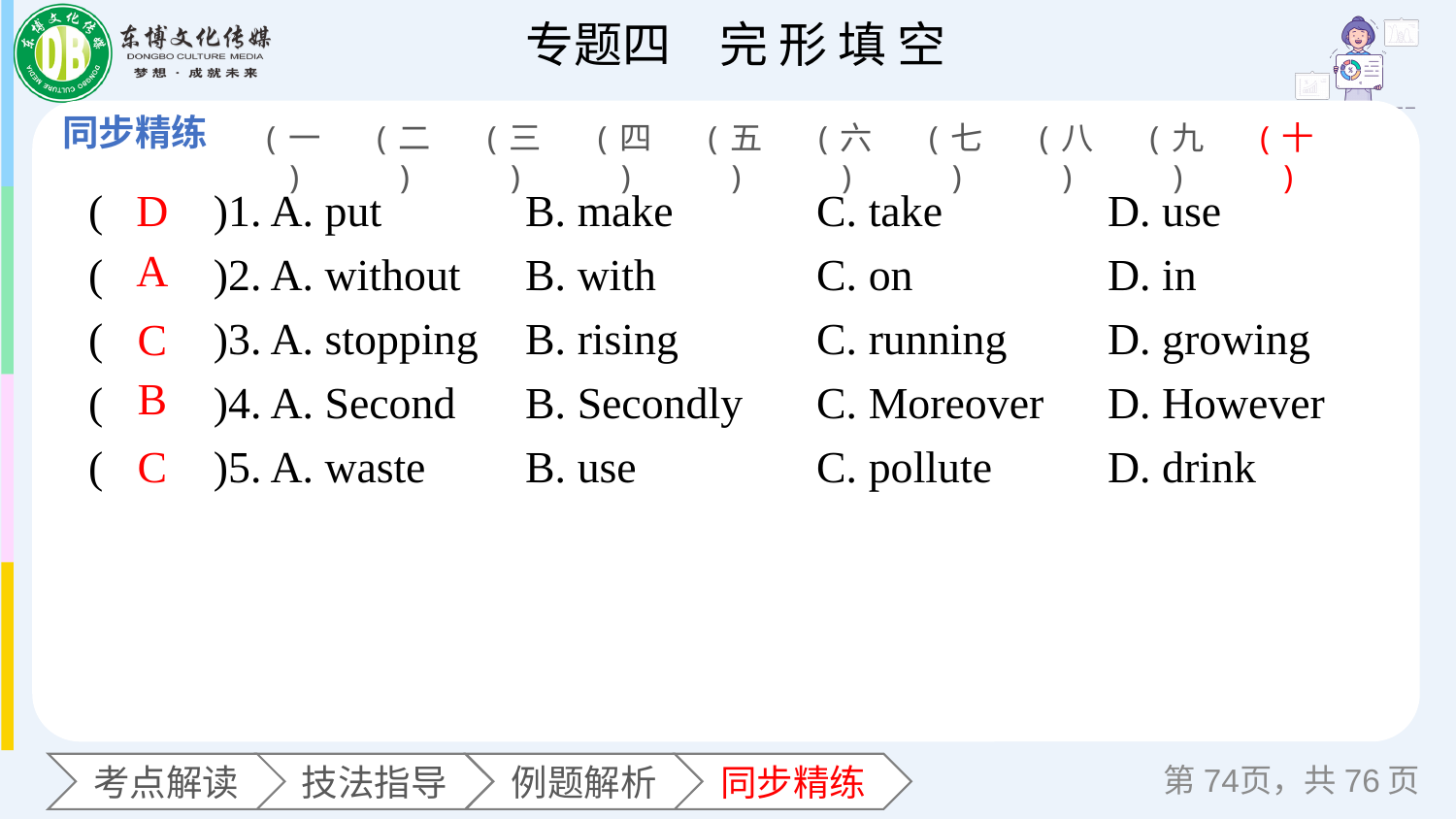

(一)
(二)
(三)
(四)
(五)
(六)
(七)
(八)
(九)
(十)
(　　)1. A. put    	B. make    	C. take    	D. use
(　　)2. A. without    	B. with    	C. on    		D. in
(　　)3. A. stopping    	B. rising    	C. running    	D. growing
(　　)4. A. Second    	B. Secondly    	C. Moreover    	D. However
(　　)5. A. waste    	B. use    	C. pollute    	D. drink
D
A
C
B
C
第74页，共76页